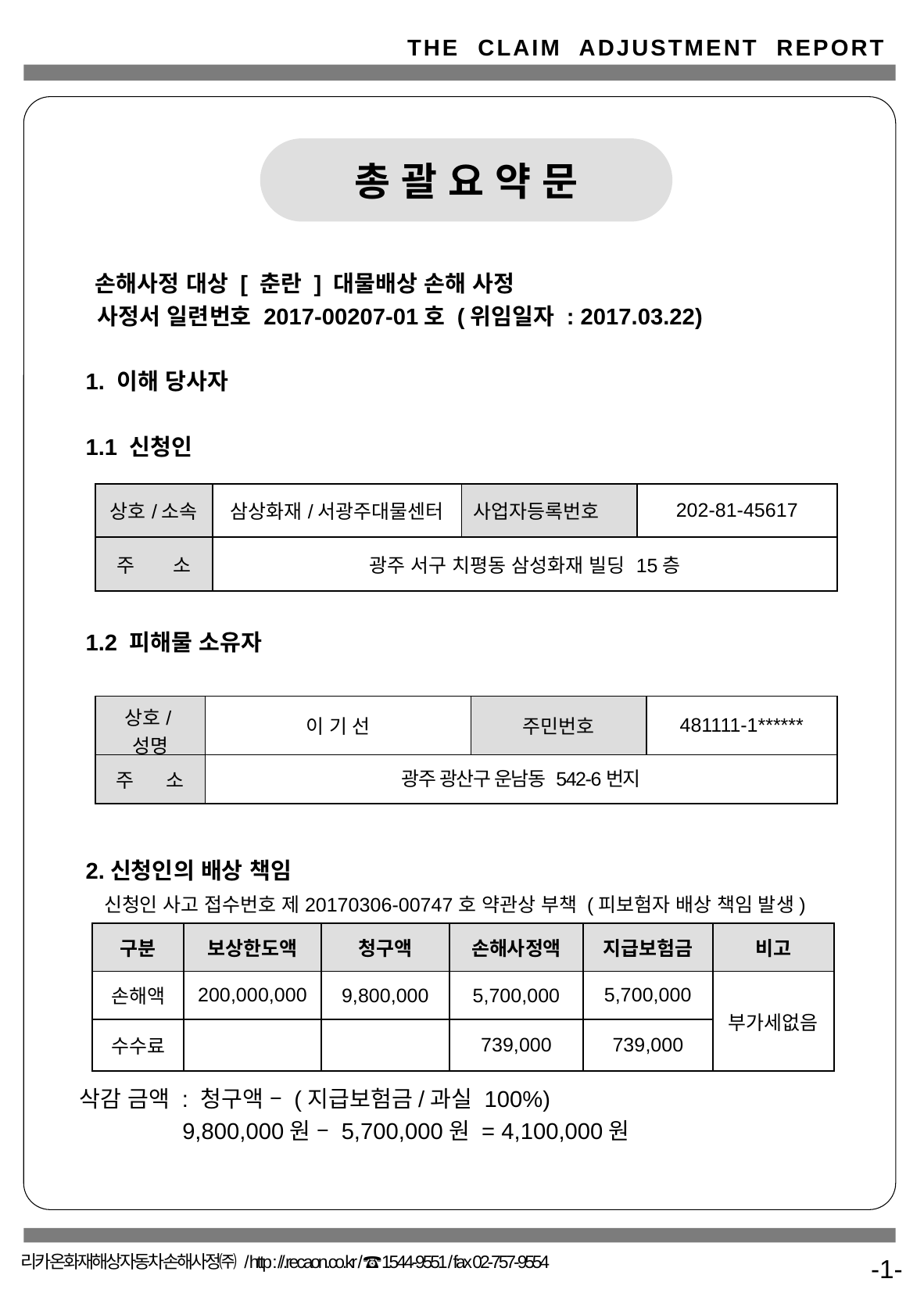

총 괄 요 약 문
  손해사정 대상 [ 춘란 ] 대물배상 손해 사정
  사정서 일련번호 2017-00207-01호 (위임일자 : 2017.03.22)

 1. 이해 당사자

 1.1 신청인

 1.2 피해물 소유자

 2.신청인의 배상 책임
   신청인 사고 접수번호 제20170306-00747호 약관상 부책 (피보험자 배상 책임 발생)

삭감 금액 : 청구액 – (지급보험금/과실 100%)
                9,800,000원 – 5,700,000원 = 4,100,000원
| 상호/소속 | 삼상화재/서광주대물센터 | 사업자등록번호 | 202-81-45617 |
| --- | --- | --- | --- |
| 주 소 | 광주 서구 치평동 삼성화재 빌딩 15층 |  |  |
| 상호/성명 | 이 기 선 | 주민번호 | 481111-1\*\*\*\*\*\* |
| --- | --- | --- | --- |
| 주 소 | 광주 광산구 운남동 542-6번지 |  |  |
| 구분 | 보상한도액 | 청구액 | 손해사정액 | 지급보험금 | 비고 |
| --- | --- | --- | --- | --- | --- |
| 손해액 | 200,000,000 | 9,800,000 | 5,700,000 | 5,700,000 | 부가세없음 |
| 수수료 |  |  | 739,000 | 739,000 |  |
-1-